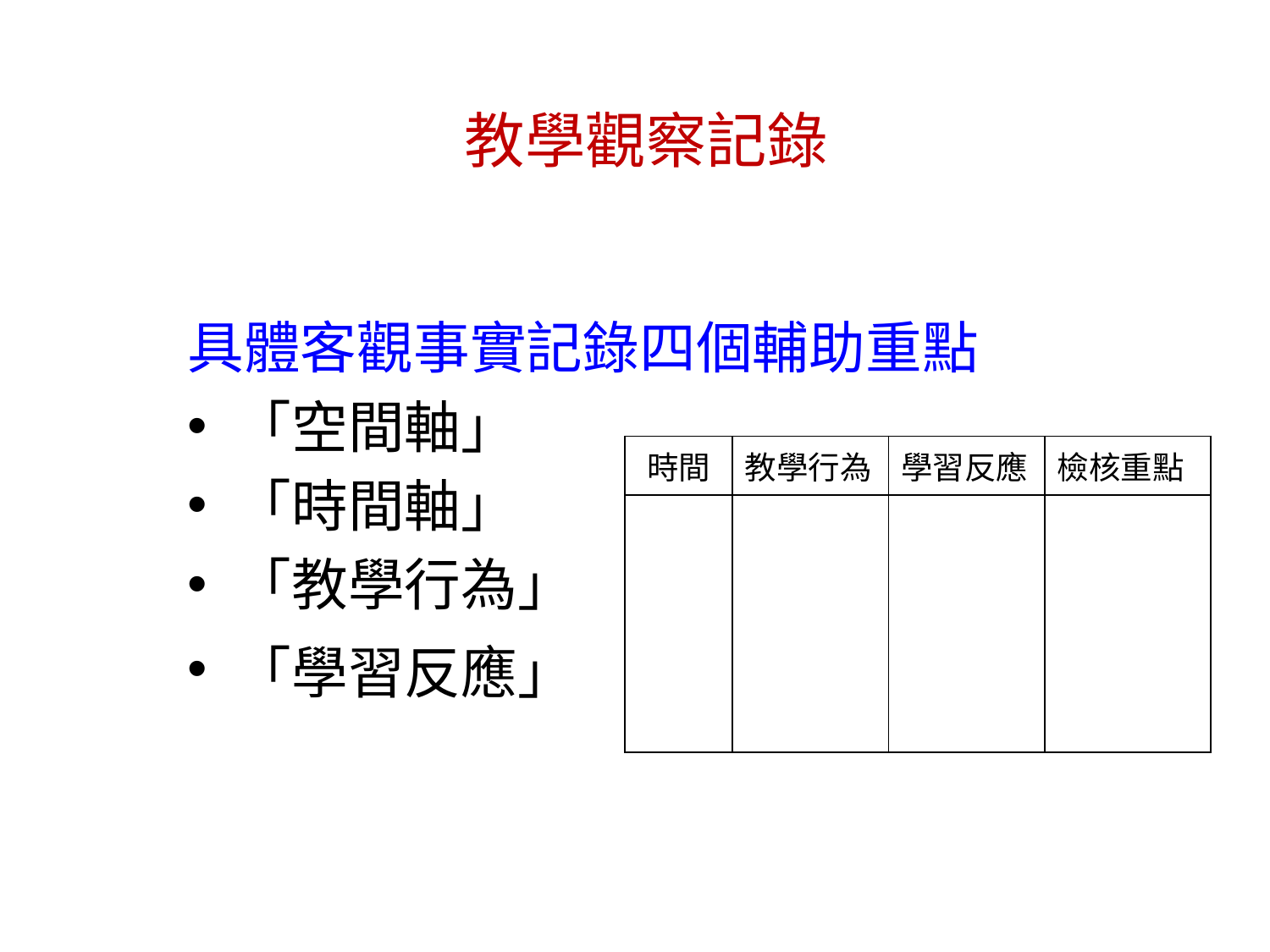

# 教學觀察記錄
具體客觀事實記錄四個輔助重點
「空間軸」
「時間軸」
「教學行為」
「學習反應」
| 時間 | 教學行為 | 學習反應 | 檢核重點 |
| --- | --- | --- | --- |
|  |  |  |  |